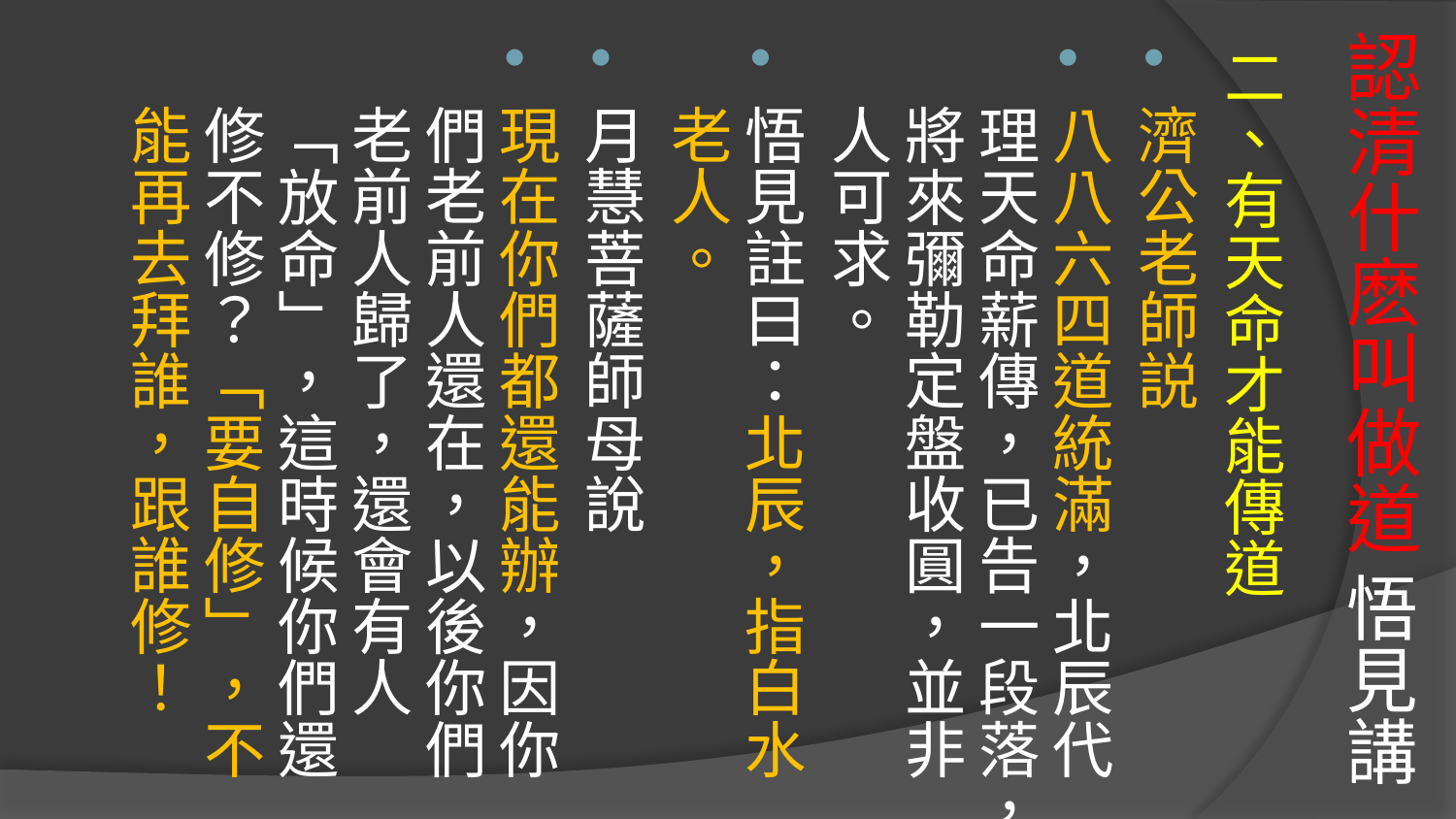

# 認清什麽叫做道 悟見講
二、有天命才能傳道
濟公老師説
八八六四道統滿，北辰代理天命薪傳，已告一段落，將來彌勒定盤收圓，並非人可求。
悟見註曰：北辰，指白水老人。
月慧菩薩師母說
現在你們都還能辦，因你們老前人還在，以後你們老前人歸了，還會有人「放命」，這時候你們還修不修？「要自修」，不能再去拜誰，跟誰修！